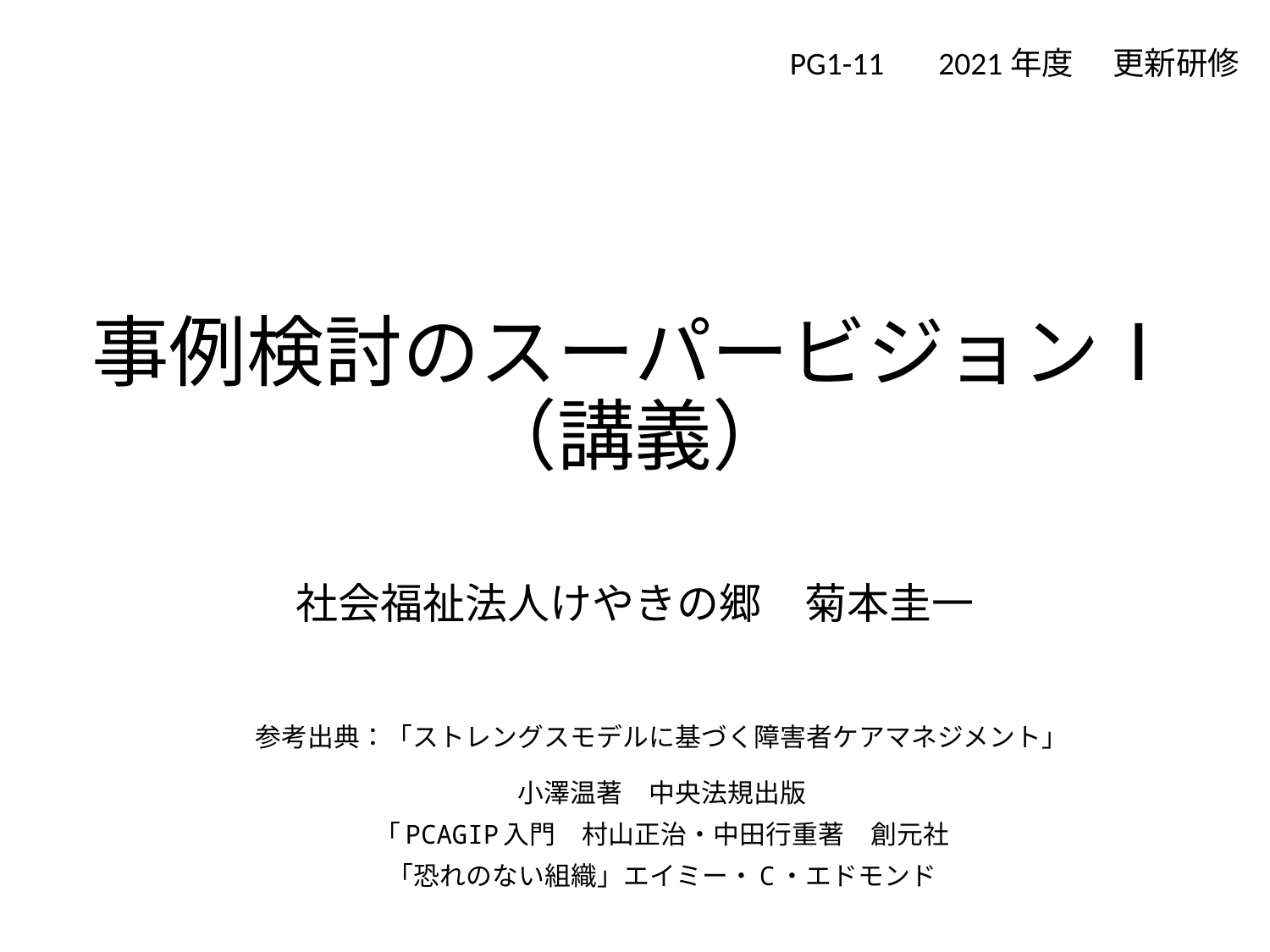

PG1-11 　2021年度　 更新研修
# 事例検討のスーパービジョンⅠ（講義）
社会福祉法人けやきの郷　菊本圭一
参考出典：「ストレングスモデルに基づく障害者ケアマネジメント」
小澤温著　中央法規出版
「PCAGIP入門　村山正治・中田行重著　創元社
「恐れのない組織」エイミー・C・エドモンド